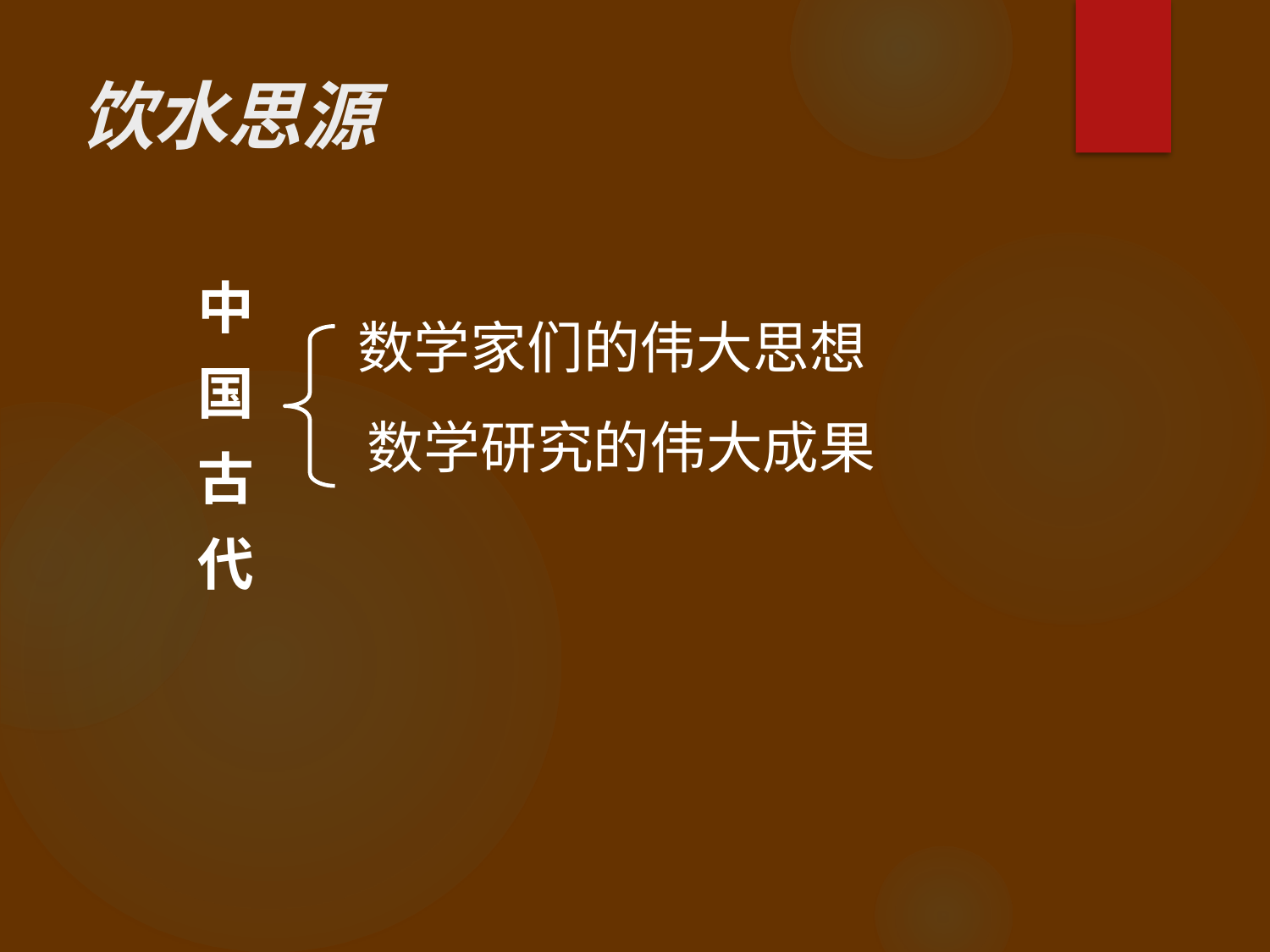

饮水思源
中
国
古
代
数学家们的伟大思想

数学研究的伟大成果